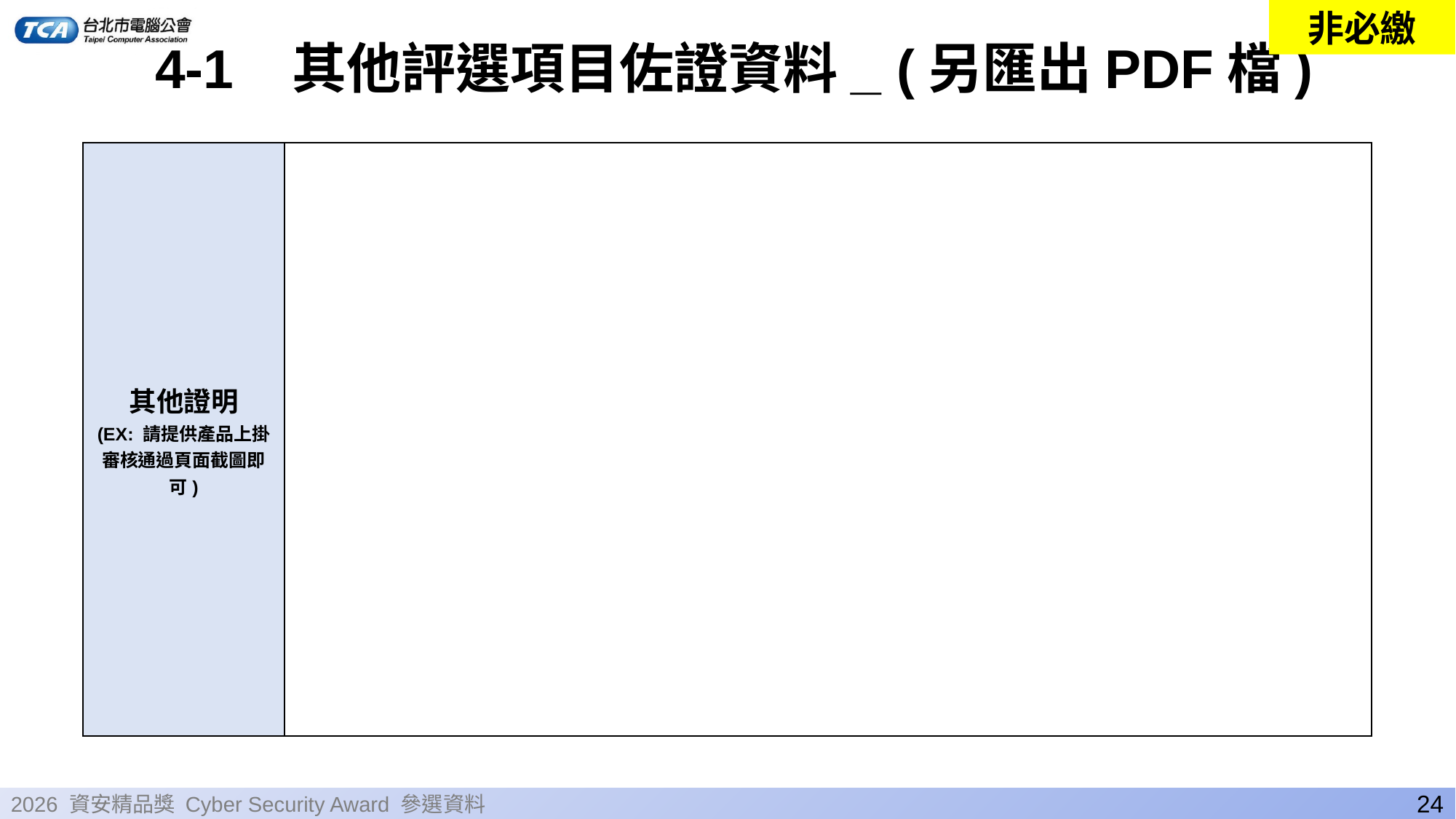

非必繳
# 4-1   其他評選項目佐證資料_ (另匯出PDF檔)
| 其他證明 (EX: 請提供產品上掛審核通過頁面截圖即可) |  |
| --- | --- |
24